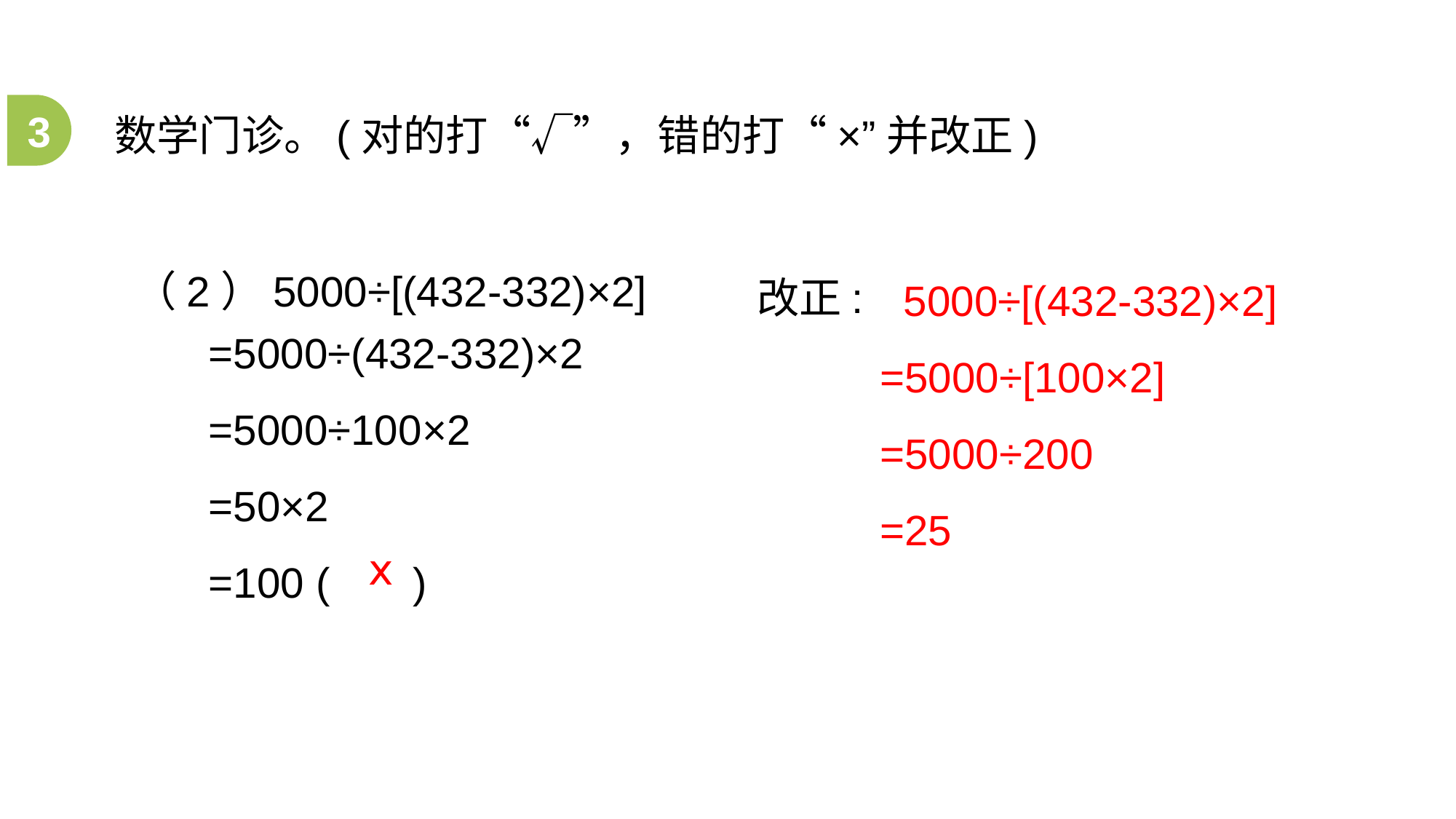

3
数学门诊。(对的打“√”，错的打“×”并改正)
 （2）5000÷[(432-332)×2]
=5000÷(432-332)×2
=5000÷100×2
=50×2
=100 (       )
改正:
  5000÷[(432-332)×2]
=5000÷[100×2]
=5000÷200
=25
ⅹ